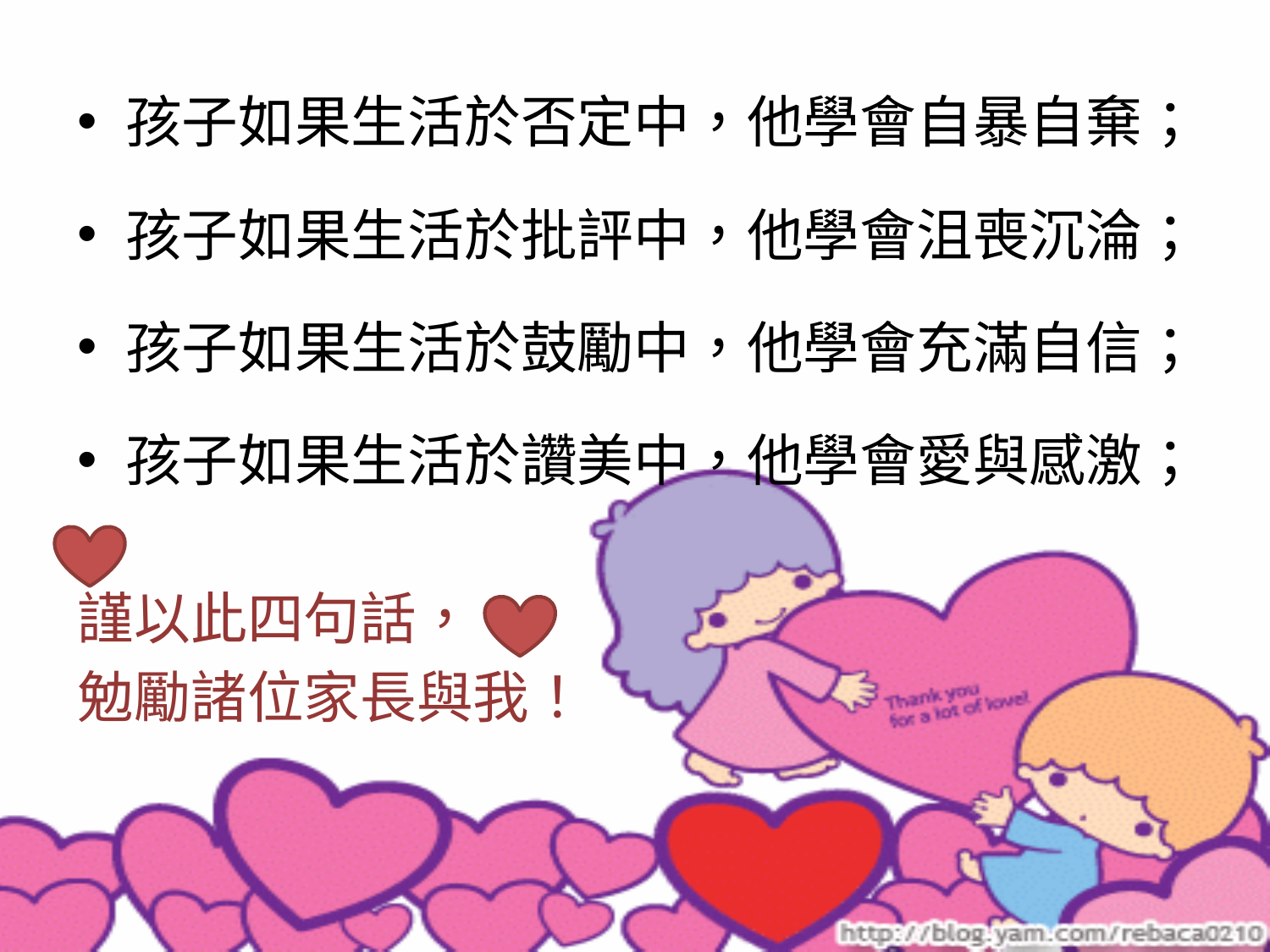

孩子如果生活於否定中，他學會自暴自棄；
孩子如果生活於批評中，他學會沮喪沉淪；
孩子如果生活於鼓勵中，他學會充滿自信；
孩子如果生活於讚美中，他學會愛與感激；

謹以此四句話，
勉勵諸位家長與我！